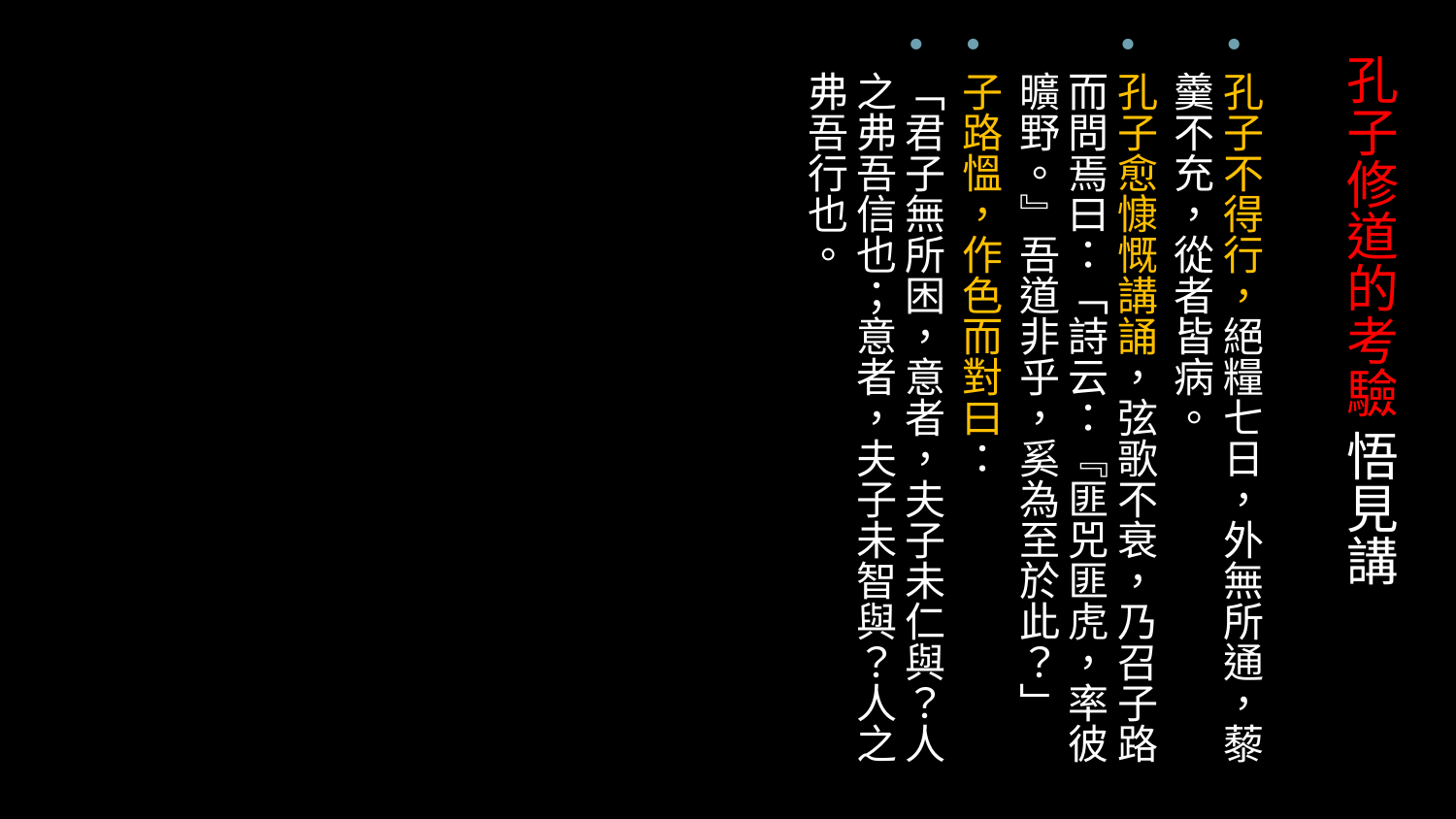

孔子不得行，絕糧七日，外無所通，藜羹不充，從者皆病。
孔子愈慷慨講誦，弦歌不衰，乃召子路而問焉曰：「詩云：『匪兕匪虎，率彼曠野。』吾道非乎，奚為至於此？」
子路慍，作色而對曰：
「君子無所困，意者，夫子未仁與？人之弗吾信也；意者，夫子未智與？人之弗吾行也。

# 孔子修道的考驗 悟見講